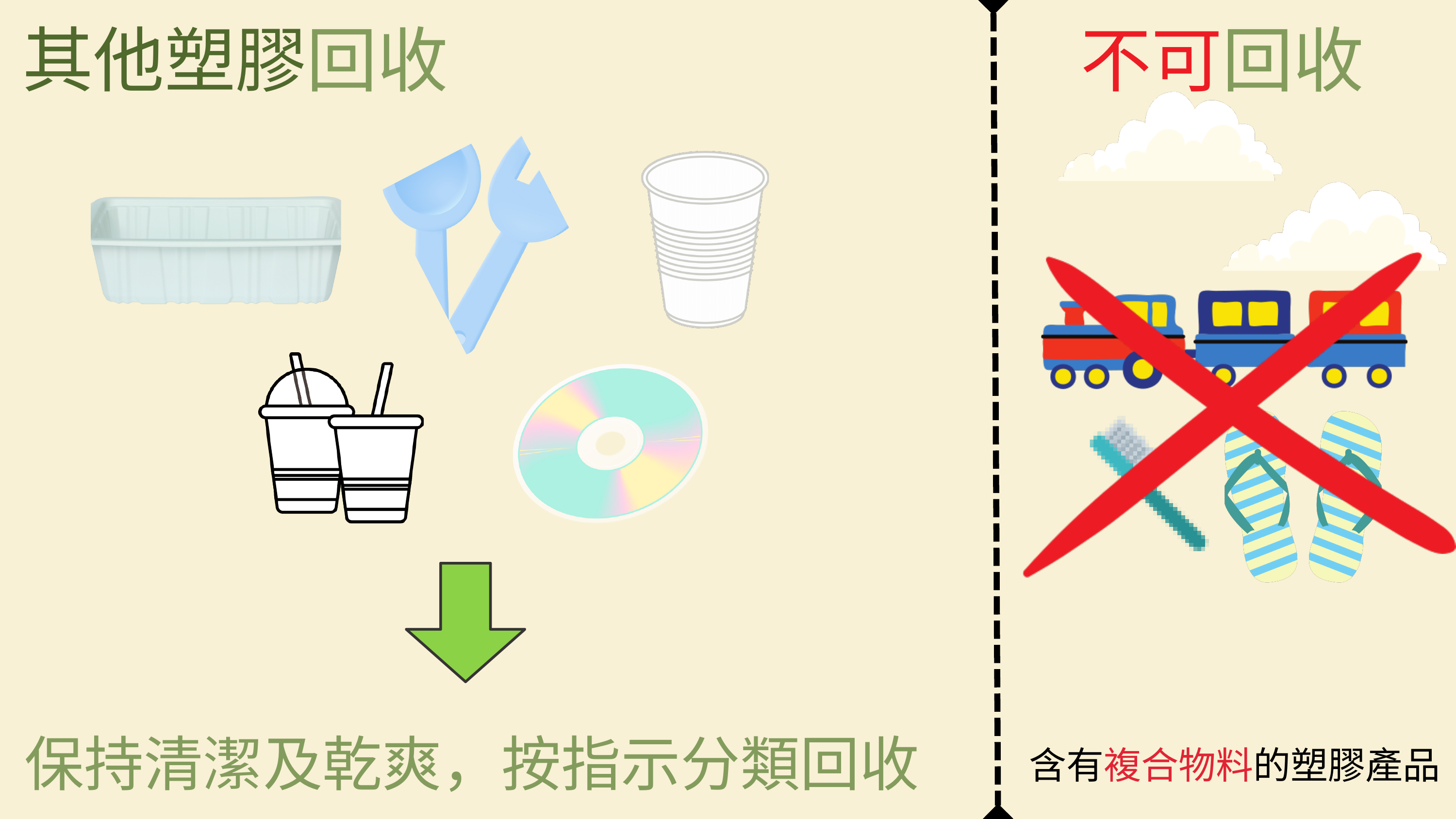

其他塑膠回收
不可回收

保持清潔及乾爽，按指示分類回收
含有複合物料的塑膠產品